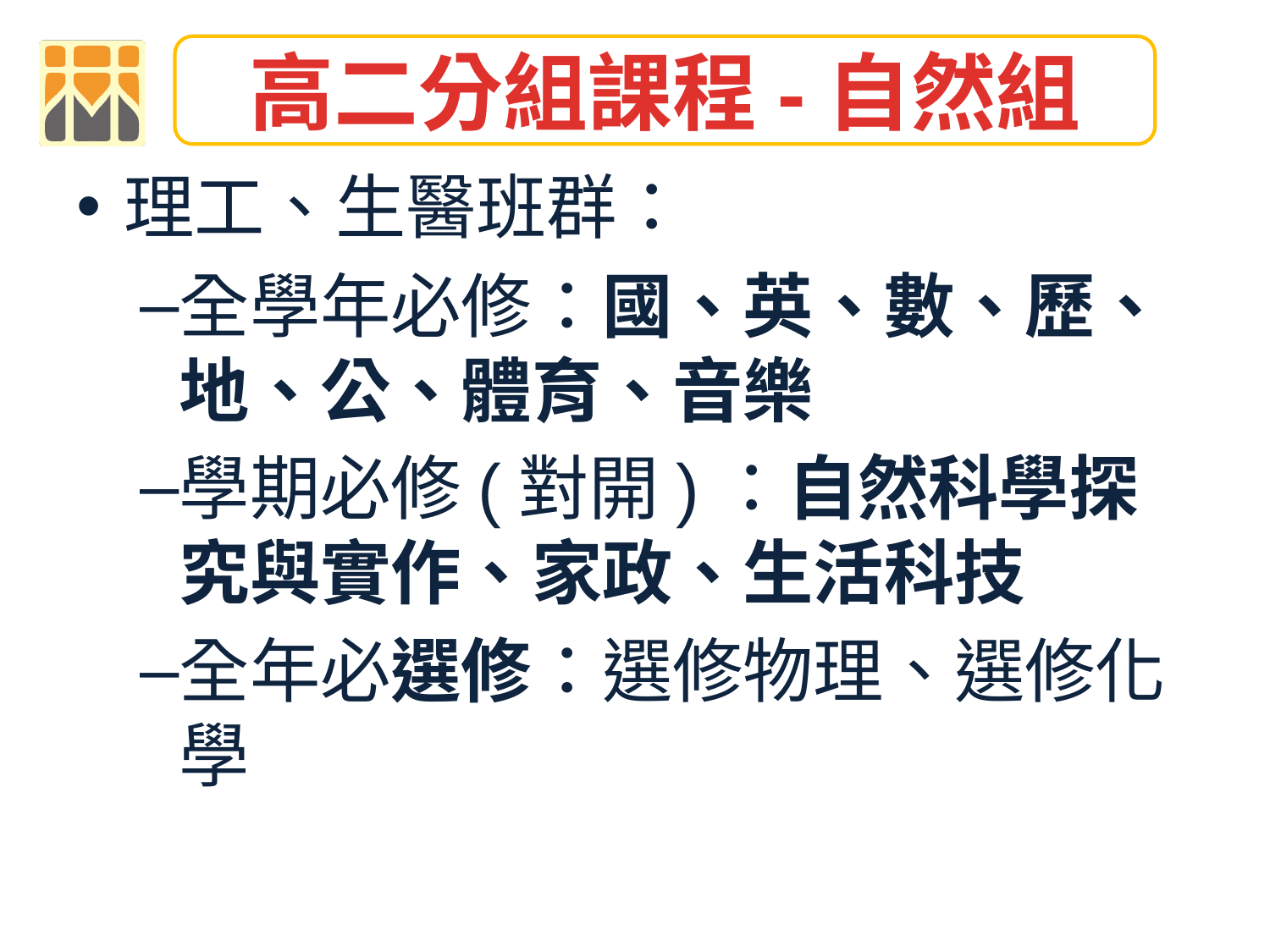

高二分組課程-自然組
理工、生醫班群：
全學年必修：國、英、數、歷、地、公、體育、音樂
學期必修(對開)：自然科學探究與實作、家政、生活科技
全年必選修：選修物理、選修化學